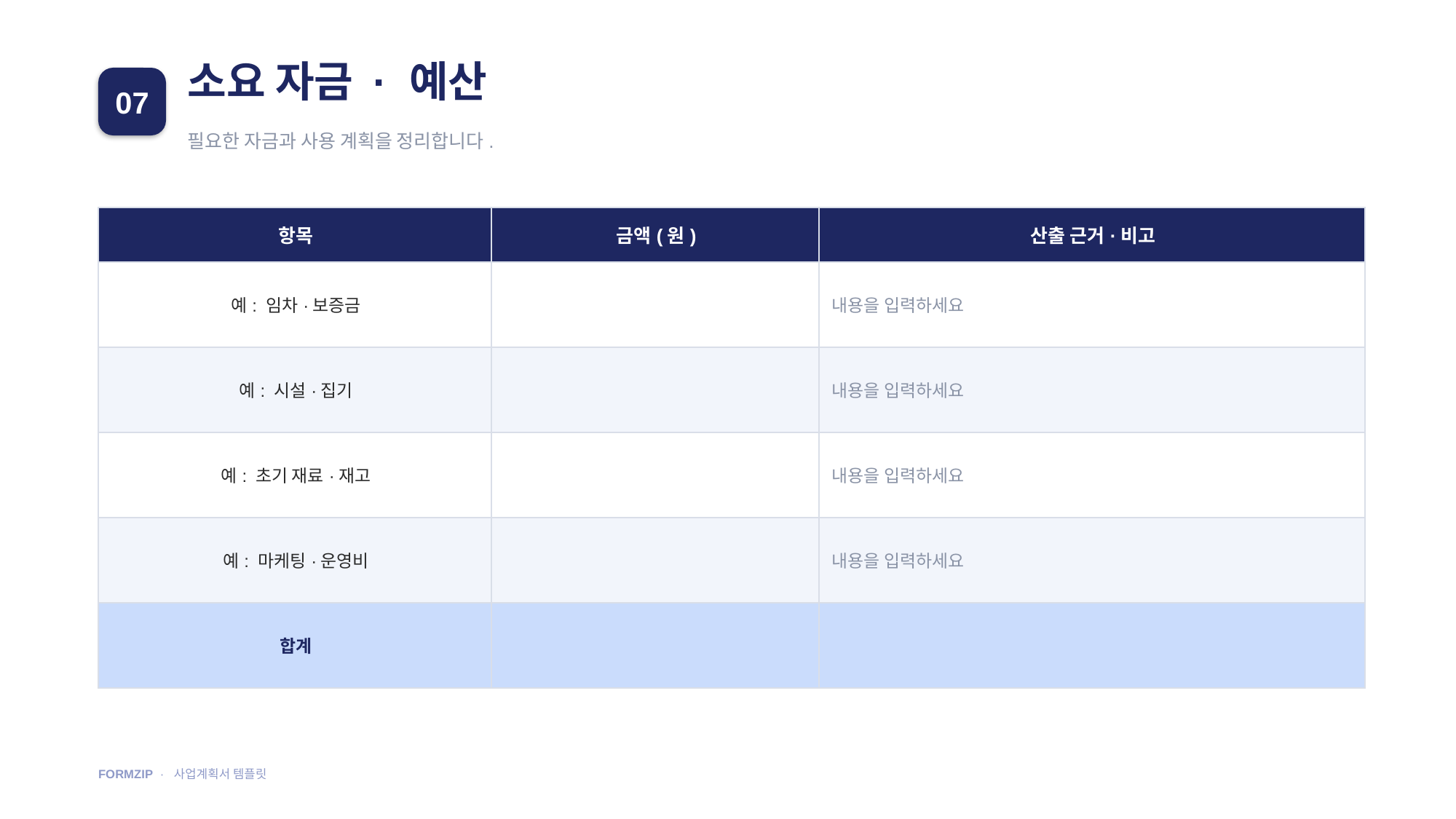

소요 자금 · 예산
07
필요한 자금과 사용 계획을 정리합니다.
| 항목 | 금액(원) | 산출 근거·비고 |
| --- | --- | --- |
| 예: 임차·보증금 |  | 내용을 입력하세요 |
| 예: 시설·집기 |  | 내용을 입력하세요 |
| 예: 초기 재료·재고 |  | 내용을 입력하세요 |
| 예: 마케팅·운영비 |  | 내용을 입력하세요 |
| 합계 |  |  |
FORMZIP  ·  사업계획서 템플릿